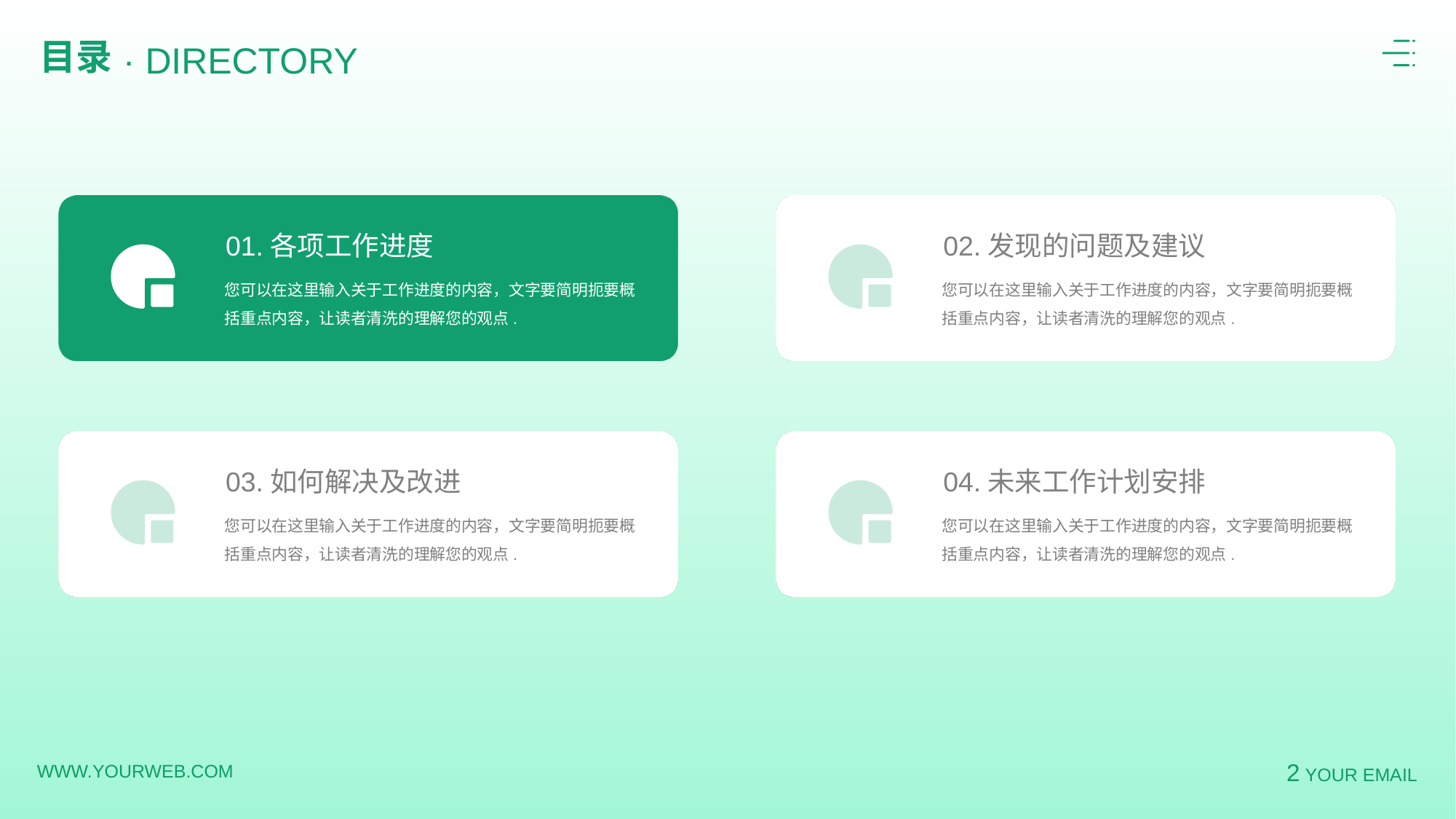

目录
· DIRECTORY
01.各项工作进度
02.发现的问题及建议
您可以在这里输入关于工作进度的内容，文字要简明扼要概括重点内容，让读者清洗的理解您的观点.

您可以在这里输入关于工作进度的内容，文字要简明扼要概括重点内容，让读者清洗的理解您的观点.
03.如何解决及改进
04.未来工作计划安排
您可以在这里输入关于工作进度的内容，文字要简明扼要概括重点内容，让读者清洗的理解您的观点.
您可以在这里输入关于工作进度的内容，文字要简明扼要概括重点内容，让读者清洗的理解您的观点.
2